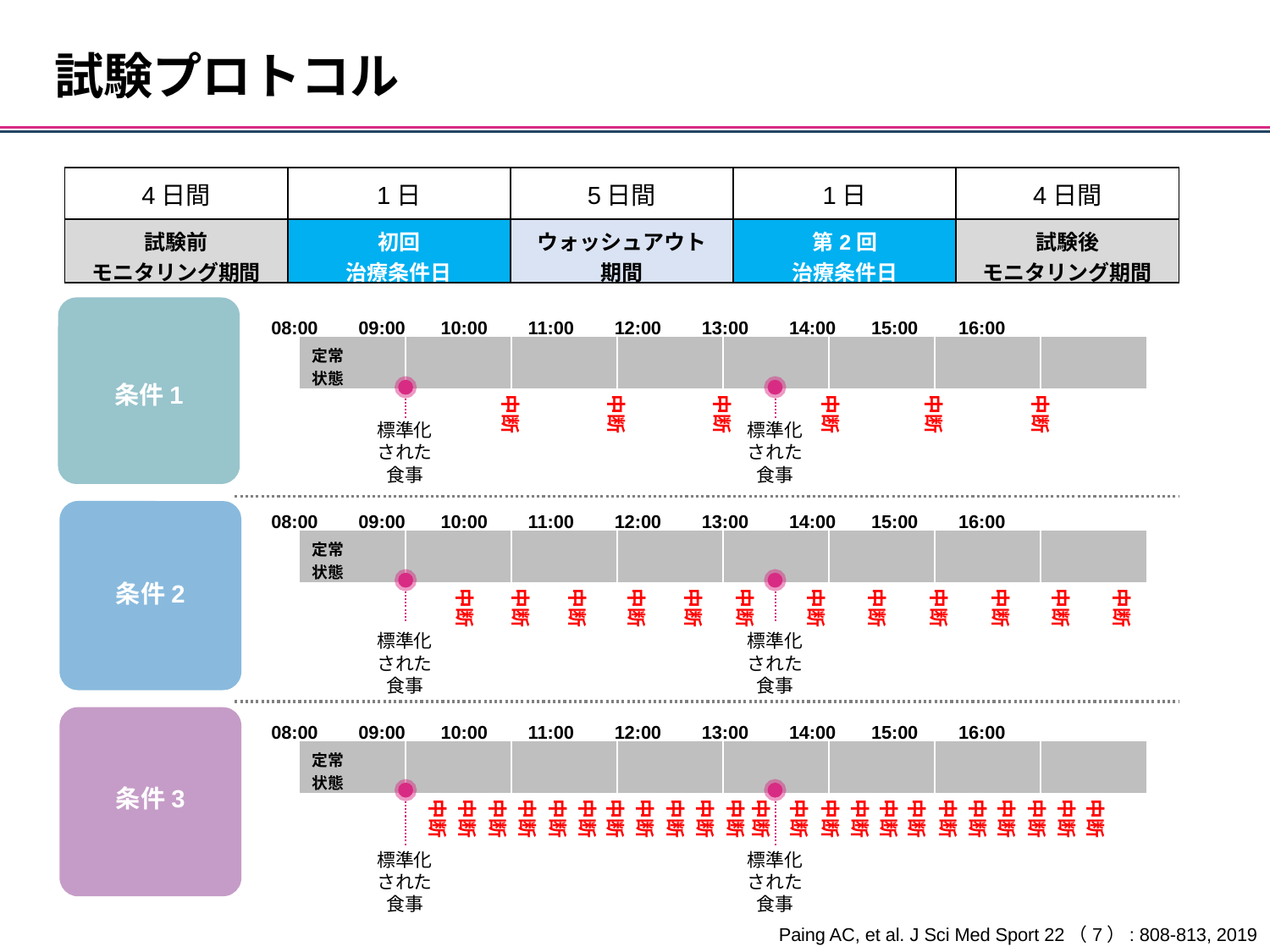

試験プロトコル
| 4日間 | 1日 | 5日間 | 1日 | 4日間 |
| --- | --- | --- | --- | --- |
| 試験前 モニタリング期間 | 初回 治療条件日 | ウォッシュアウト 期間 | 第2回 治療条件日 | 試験後 モニタリング期間 |

条件1
08:00        09:00       10:00        11:00        12:00        13:00        14:00       15:00        16:00
| 定常 状態 |  |  |  |  |  |  |  |
| --- | --- | --- | --- | --- | --- | --- | --- |

中断
中断
中断
中断
中断
中断
標準化
された
食事
標準化
された
食事

条件2
08:00        09:00       10:00        11:00        12:00        13:00        14:00       15:00        16:00
| 定常 状態 |  |  |  |  |  |  |  |
| --- | --- | --- | --- | --- | --- | --- | --- |

中断
中断
中断
中断
中断
中断
中断
中断
中断
中断
中断
中断
標準化
された
食事
標準化
された
食事

条件3
08:00        09:00       10:00        11:00        12:00        13:00        14:00       15:00        16:00
| 定常 状態 |  |  |  |  |  |  |  |
| --- | --- | --- | --- | --- | --- | --- | --- |

中断
中断
中断
中断
中断
中断
中断
中断
中断
中断
中断
中断
中断
中断
中断
中断
中断
中断
中断
中断
中断
中断
中断
標準化
された
食事
標準化
された
食事
Paing AC, et al. J Sci Med Sport 22（7）: 808-813, 2019